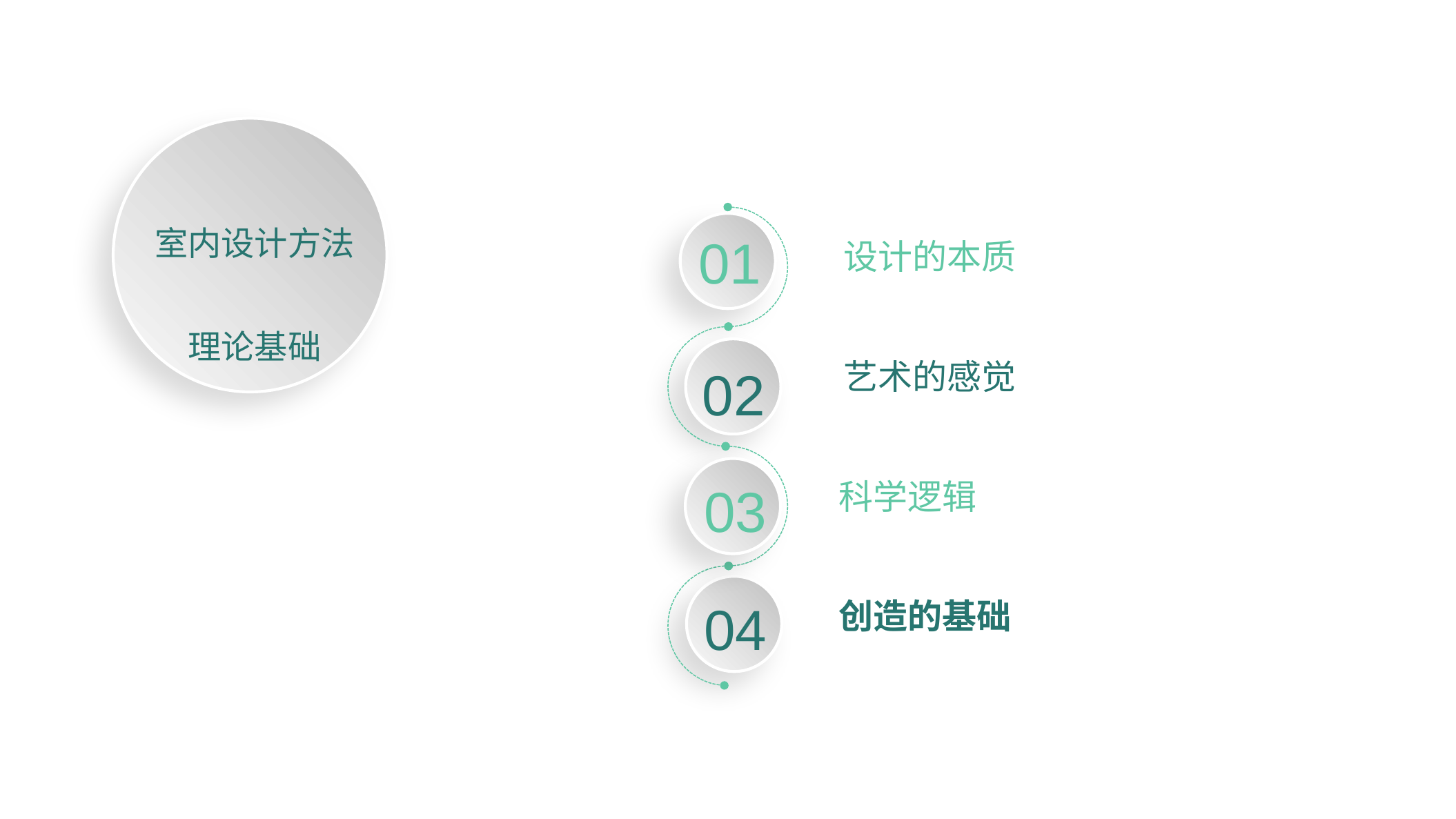

室内设计方法
理论基础

01
设计的本质

02
艺术的感觉

03
科学逻辑

04
创造的基础